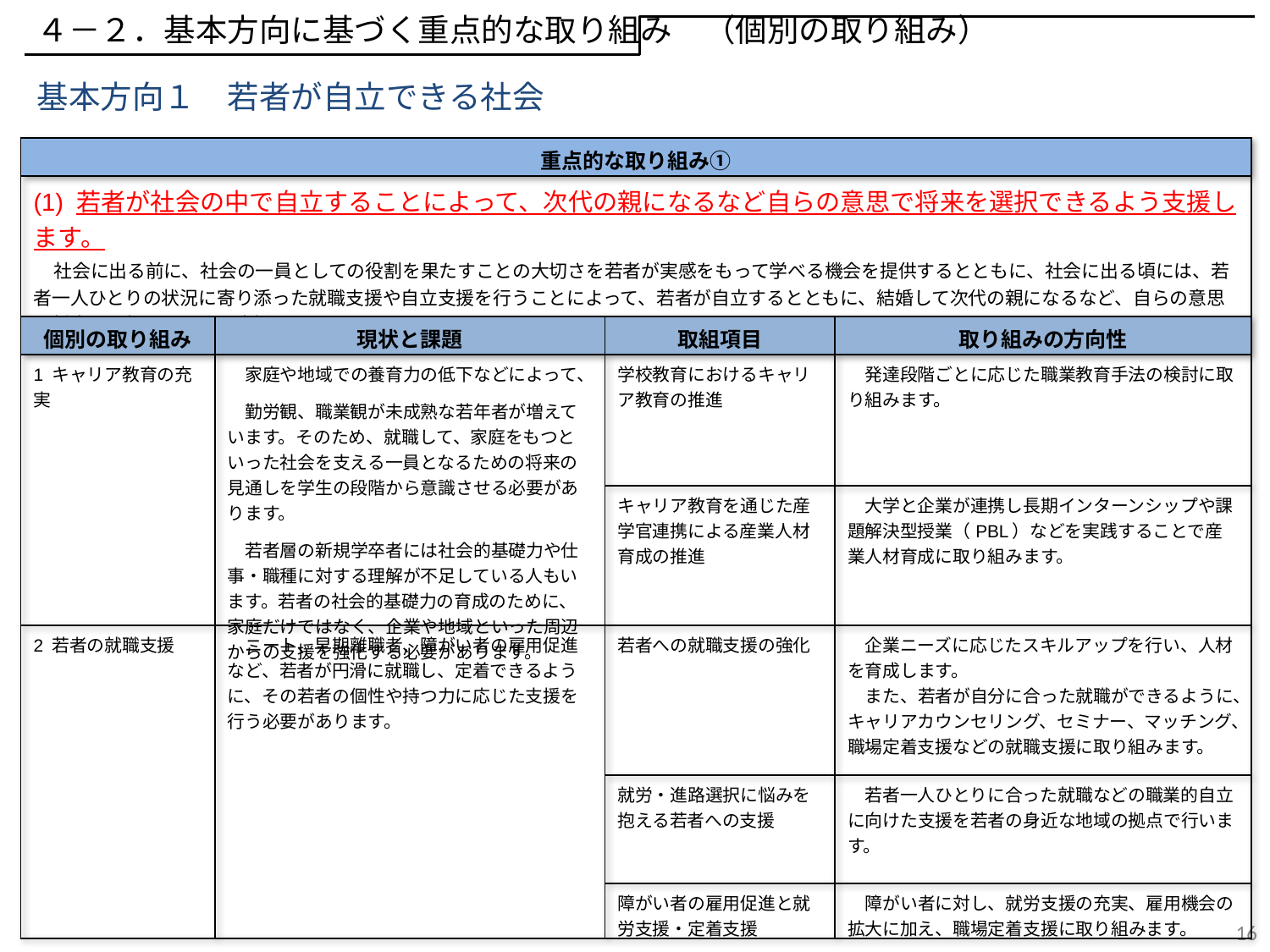

４－２．基本方向に基づく重点的な取り組み　（個別の取り組み）
基本方向１　若者が自立できる社会
| 重点的な取り組み① |  |  |  |
| --- | --- | --- | --- |
| (1) 若者が社会の中で自立することによって、次代の親になるなど自らの意思で将来を選択できるよう支援します。 　社会に出る前に、社会の一員としての役割を果たすことの大切さを若者が実感をもって学べる機会を提供するとともに、社会に出る頃には、若者一人ひとりの状況に寄り添った就職支援や自立支援を行うことによって、若者が自立するとともに、結婚して次代の親になるなど、自らの意思で将来を選択できるよう支援します。 |  |  |  |
| 個別の取り組み | 現状と課題 | 取組項目 | 取り組みの方向性 |
| 1 キャリア教育の充実 | 家庭や地域での養育力の低下などによって、 　勤労観、職業観が未成熟な若年者が増えています。そのため、就職して、家庭をもつといった社会を支える一員となるための将来の見通しを学生の段階から意識させる必要があります。 　若者層の新規学卒者には社会的基礎力や仕事・職種に対する理解が不足している人もいます。若者の社会的基礎力の育成のために、家庭だけではなく、企業や地域といった周辺からの支援を強化する必要があります。 | 学校教育におけるキャリア教育の推進 | 発達段階ごとに応じた職業教育手法の検討に取り組みます。 |
|  |  | キャリア教育を通じた産学官連携による産業人材育成の推進 | 大学と企業が連携し長期インターンシップや課題解決型授業（PBL）などを実践することで産業人材育成に取り組みます。 |
| 2 若者の就職支援 | ニート、早期離職者、障がい者の雇用促進など、若者が円滑に就職し、定着できるように、その若者の個性や持つ力に応じた支援を行う必要があります。 | 若者への就職支援の強化 | 企業ニーズに応じたスキルアップを行い、人材を育成します。 　また、若者が自分に合った就職ができるように、キャリアカウンセリング、セミナー、マッチング、職場定着支援などの就職支援に取り組みます。 |
|  |  | 就労・進路選択に悩みを抱える若者への支援 | 若者一人ひとりに合った就職などの職業的自立に向けた支援を若者の身近な地域の拠点で行います。 |
|  |  | 障がい者の雇用促進と就労支援・定着支援 | 障がい者に対し、就労支援の充実、雇用機会の拡大に加え、職場定着支援に取り組みます。 |
16